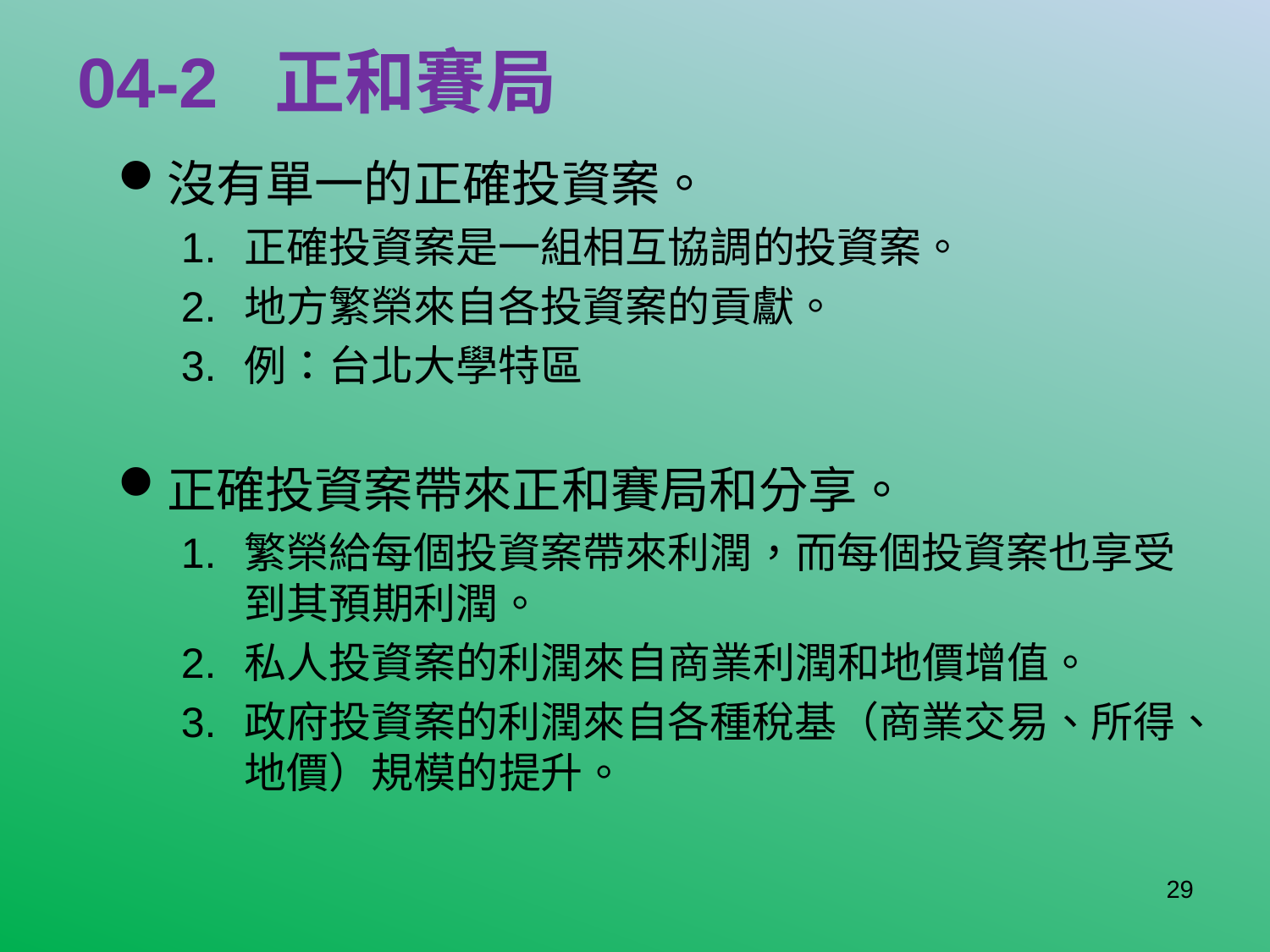

# 04-2  正和賽局
沒有單一的正確投資案。
正確投資案是一組相互協調的投資案。
地方繁榮來自各投資案的貢獻。
例：台北大學特區

正確投資案帶來正和賽局和分享。
繁榮給每個投資案帶來利潤，而每個投資案也享受到其預期利潤。
私人投資案的利潤來自商業利潤和地價增值。
政府投資案的利潤來自各種稅基（商業交易、所得、地價）規模的提升。
29